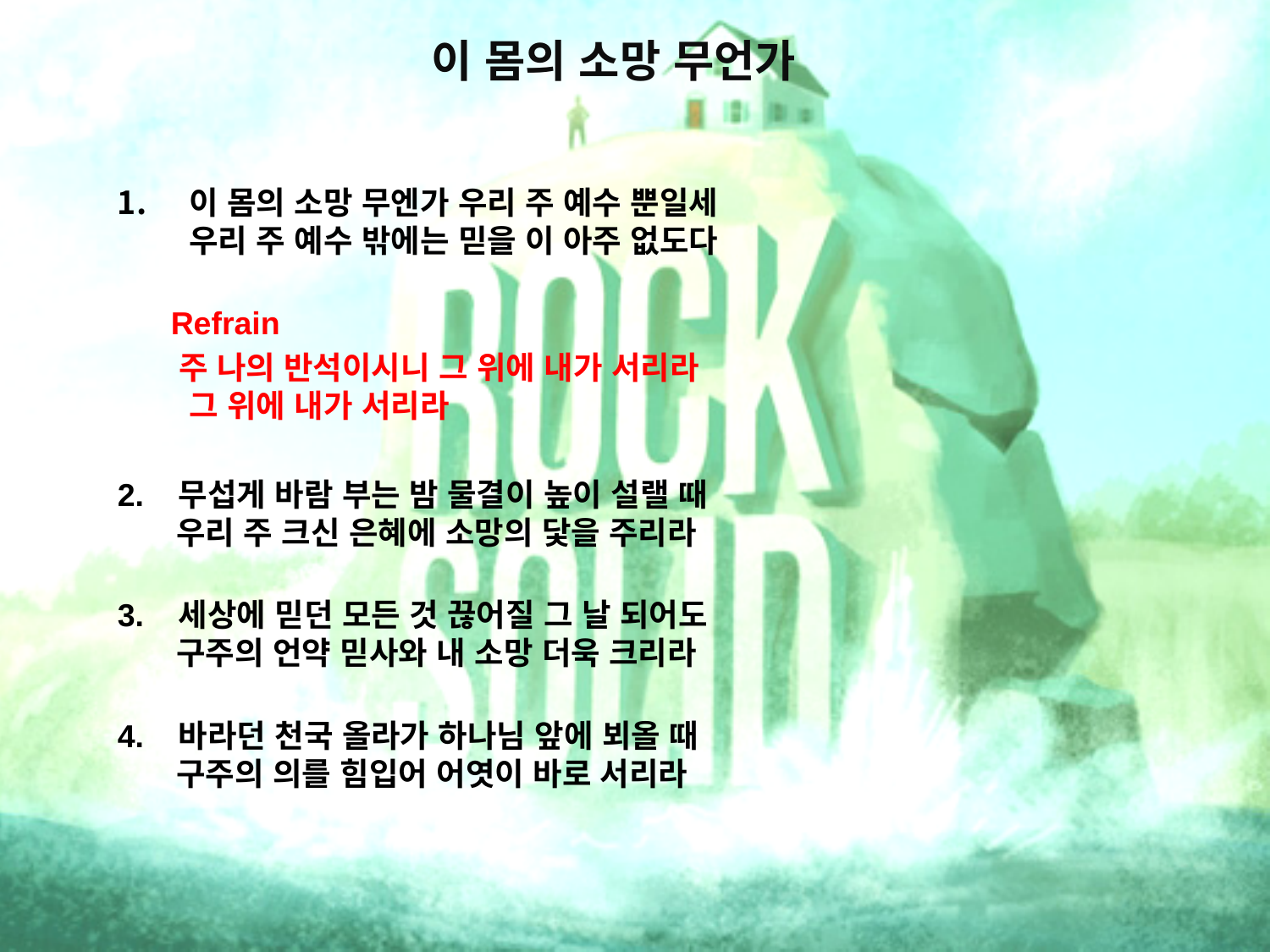

# 이 몸의 소망 무언가
이 몸의 소망 무엔가 우리 주 예수 뿐일세
우리 주 예수 밖에는 믿을 이 아주 없도다
      Refrain
      주 나의 반석이시니 그 위에 내가 서리라
그 위에 내가 서리라

2.   무섭게 바람 부는 밤 물결이 높이 설랠 때
 우리 주 크신 은혜에 소망의 닻을 주리라
3.   세상에 믿던 모든 것 끊어질 그 날 되어도
 구주의 언약 믿사와 내 소망 더욱 크리라
4.   바라던 천국 올라가 하나님 앞에 뵈올 때
 구주의 의를 힘입어 어엿이 바로 서리라